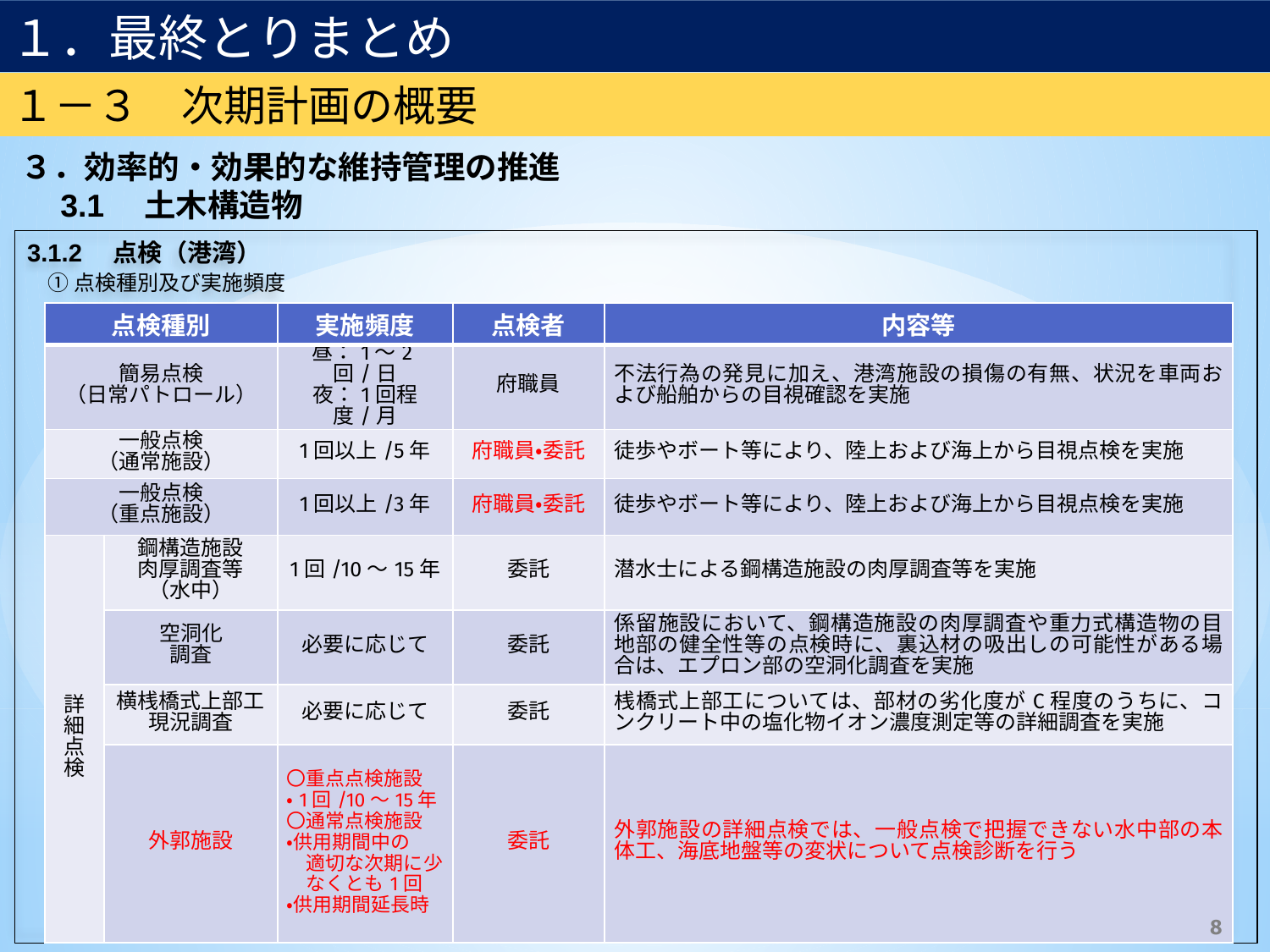

１．最終とりまとめ
港湾・海岸
１－３　次期計画の概要
３．効率的・効果的な維持管理の推進
　3.1　土木構造物
3.1.2　点検（港湾）
①点検種別及び実施頻度
| 点検種別 |  | 実施頻度 | 点検者 | 内容等 |
| --- | --- | --- | --- | --- |
| 簡易点検 （日常パトロール） |  | 昼：1～2回/日 夜：1回程度/月 | 府職員 | 不法行為の発見に加え、港湾施設の損傷の有無、状況を車両および船舶からの目視確認を実施 |
| 一般点検 （通常施設） |  | 1回以上/5年 | 府職員・委託 | 徒歩やボート等により、陸上および海上から目視点検を実施 |
| 一般点検 （重点施設） |  | 1回以上/3年 | 府職員・委託 | 徒歩やボート等により、陸上および海上から目視点検を実施 |
| 詳 細 点 検 | 鋼構造施設 肉厚調査等 （水中） | 1回/10～15年 | 委託 | 潜水士による鋼構造施設の肉厚調査等を実施 |
|  | 空洞化 調査 | 必要に応じて | 委託 | 係留施設において、鋼構造施設の肉厚調査や重力式構造物の目地部の健全性等の点検時に、裏込材の吸出しの可能性がある場合は、エプロン部の空洞化調査を実施 |
|  | 横桟橋式上部工 現況調査 | 必要に応じて | 委託 | 桟橋式上部工については、部材の劣化度がC程度のうちに、コンクリート中の塩化物イオン濃度測定等の詳細調査を実施 |
|  | 外郭施設 | 〇重点点検施設 ・1回/10～15年 〇通常点検施設 ・供用期間中の 　適切な次期に少 　なくとも1回 ・供用期間延長時 | 委託 | 外郭施設の詳細点検では、一般点検で把握できない水中部の本体工、海底地盤等の変状について点検診断を行う |
8